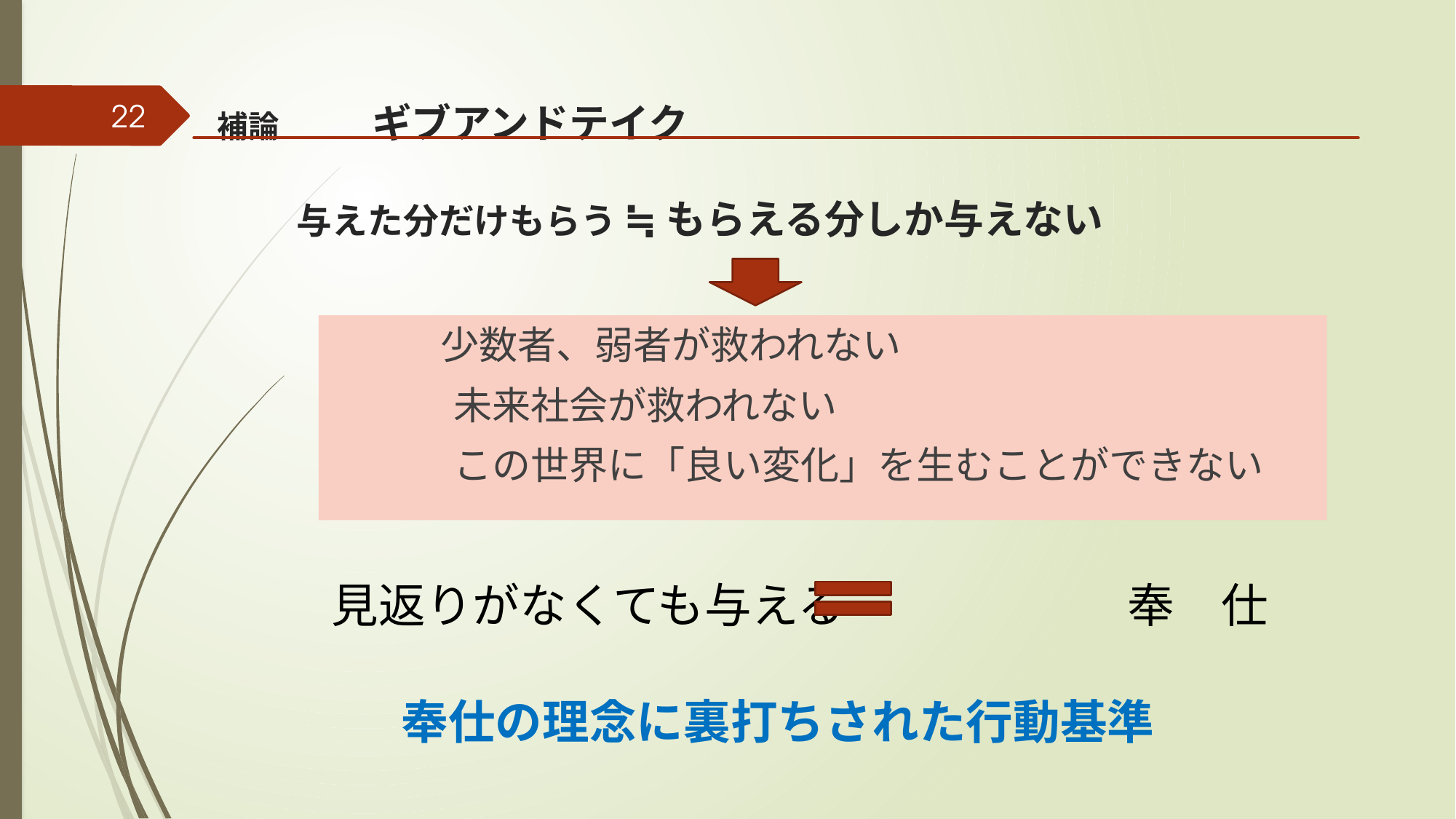

補論　　　ギブアンドテイク
　　与えた分だけもらう ≒ もらえる分しか与えない
22

   　　少数者、弱者が救われない
　　　 未来社会が救われない
　　　 この世界に「良い変化」を生むことができない
   　　見返りがなくても与える　　　　　　奉　仕

奉仕の理念に裏打ちされた行動基準